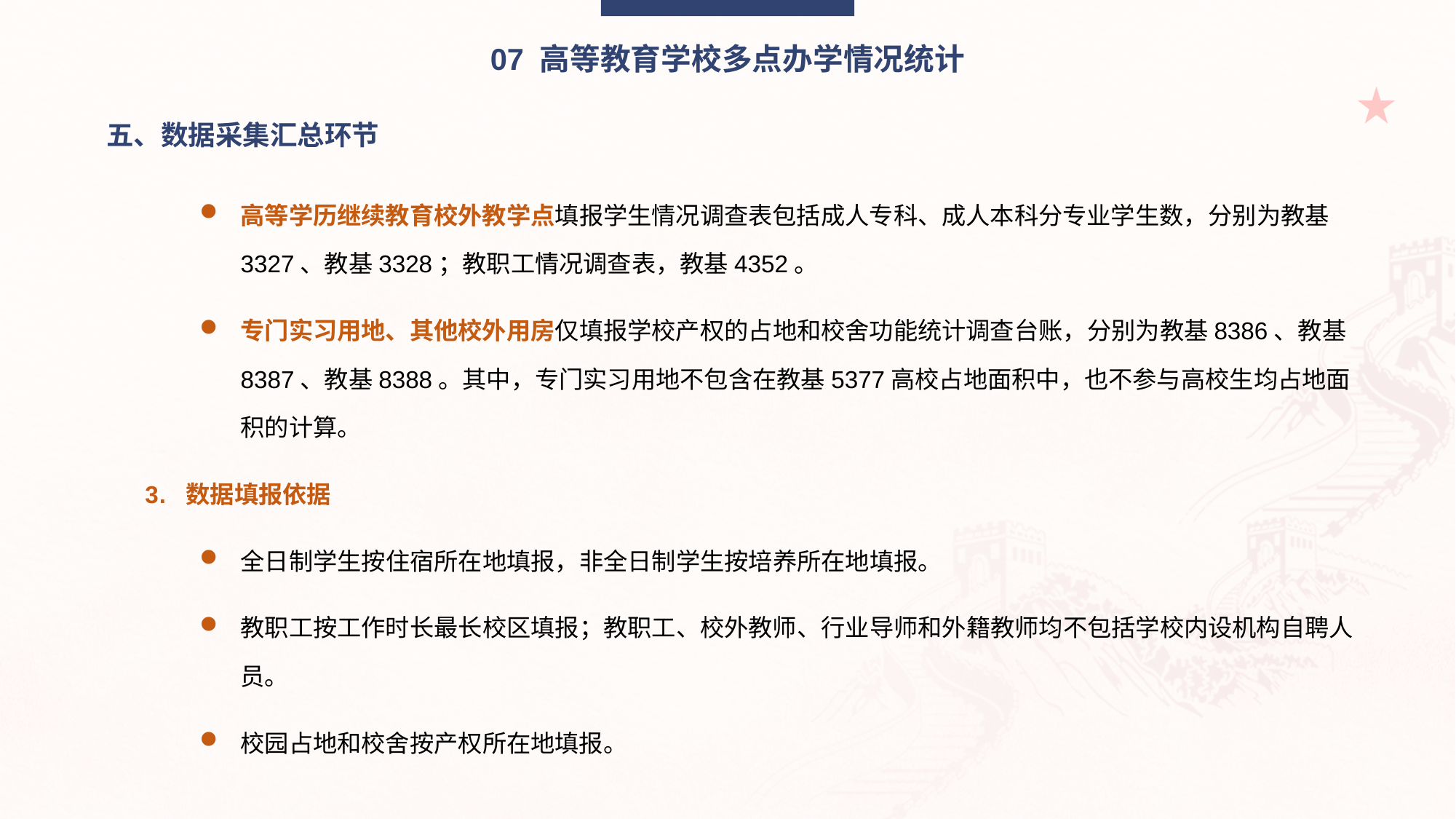

07 高等教育学校多点办学情况统计
五、数据采集汇总环节
高等学历继续教育校外教学点填报学生情况调查表包括成人专科、成人本科分专业学生数，分别为教基3327、教基3328；教职工情况调查表，教基4352。
专门实习用地、其他校外用房仅填报学校产权的占地和校舍功能统计调查台账，分别为教基8386、教基8387、教基8388。其中，专门实习用地不包含在教基5377高校占地面积中，也不参与高校生均占地面积的计算。
数据填报依据
全日制学生按住宿所在地填报，非全日制学生按培养所在地填报。
教职工按工作时长最长校区填报；教职工、校外教师、行业导师和外籍教师均不包括学校内设机构自聘人员。
校园占地和校舍按产权所在地填报。